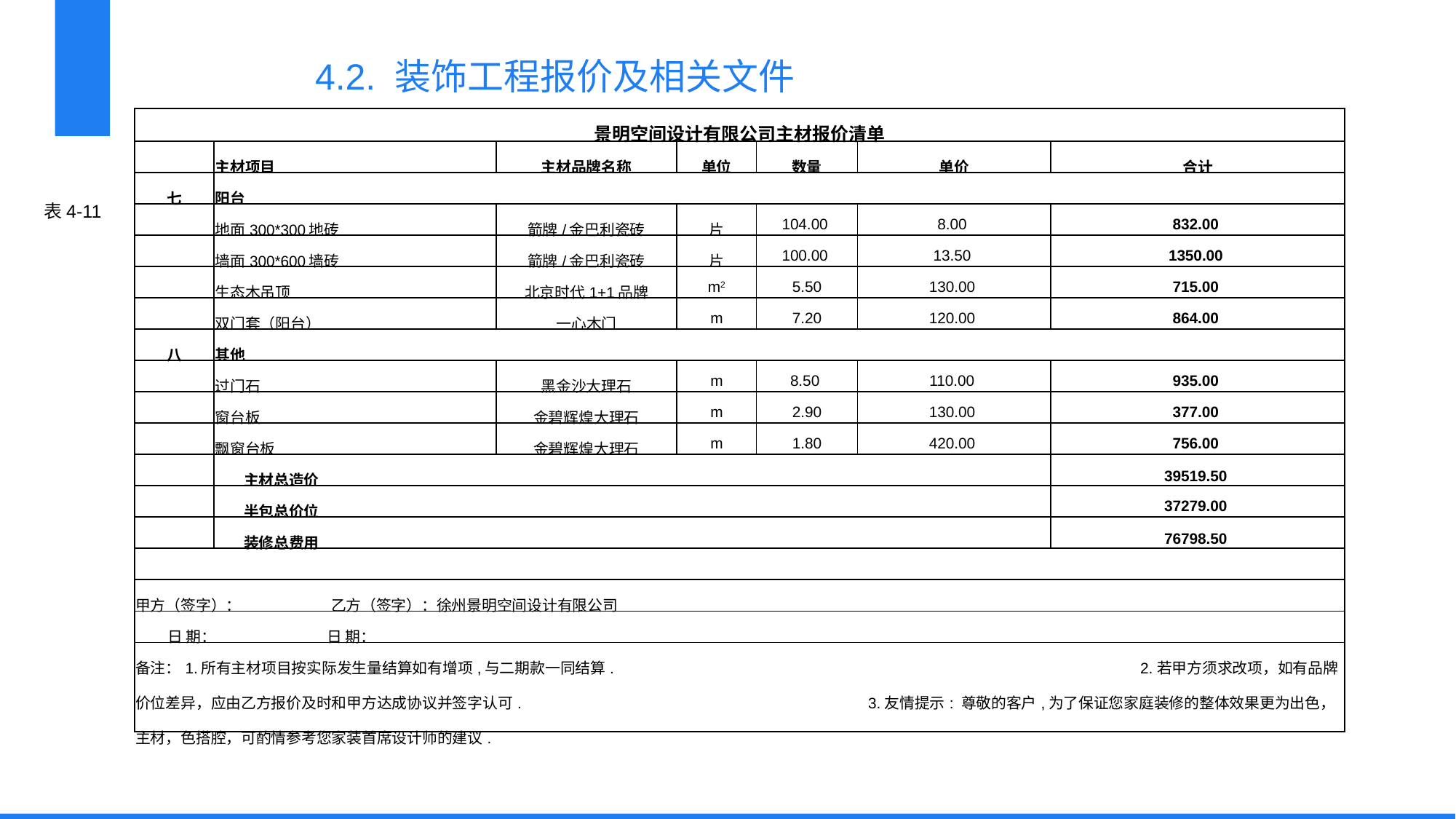

4.2. 装饰工程报价及相关文件
| 景明空间设计有限公司主材报价清单 |  |  |  |  |  |  |
| --- | --- | --- | --- | --- | --- | --- |
|  | 主材项目 | 主材品牌名称 | 单位 | 数量 | 单价 | 合计 |
| 七 | 阳台 |  |  |  |  |  |
|  | 地面300\*300地砖 | 箭牌/金巴利瓷砖 | 片 | 104.00 | 8.00 | 832.00 |
|  | 墙面300\*600墙砖 | 箭牌/金巴利瓷砖 | 片 | 100.00 | 13.50 | 1350.00 |
|  | 生态木吊顶 | 北京时代1+1品牌 | m2 | 5.50 | 130.00 | 715.00 |
|  | 双门套（阳台） | 一心木门 | m | 7.20 | 120.00 | 864.00 |
| 八 | 其他 |  |  |  |  |  |
|  | 过门石 | 黑金沙大理石 | m | 8.50 | 110.00 | 935.00 |
|  | 窗台板 | 金碧辉煌大理石 | m | 2.90 | 130.00 | 377.00 |
|  | 飘窗台板 | 金碧辉煌大理石 | m | 1.80 | 420.00 | 756.00 |
|  | 主材总造价 |  |  |  |  | 39519.50 |
|  | 半包总价位 |  |  |  |  | 37279.00 |
|  | 装修总费用 |  |  |  |  | 76798.50 |
|  |  |  |  |  |  |  |
| 甲方（签字）： 乙方（签字）：徐州景明空间设计有限公司 |  |  |  |  |  |  |
| 日 期： 日 期： |  |  |  |  |  |  |
| 备注：1.所有主材项目按实际发生量结算如有增项,与二期款一同结算. 2.若甲方须求改项，如有品牌价位差异，应由乙方报价及时和甲方达成协议并签字认可. 3.友情提示: 尊敬的客户,为了保证您家庭装修的整体效果更为出色，主材，色搭腔，可酌情参考您家装首席设计师的建议. |  |  |  |  |  |  |
表4-11